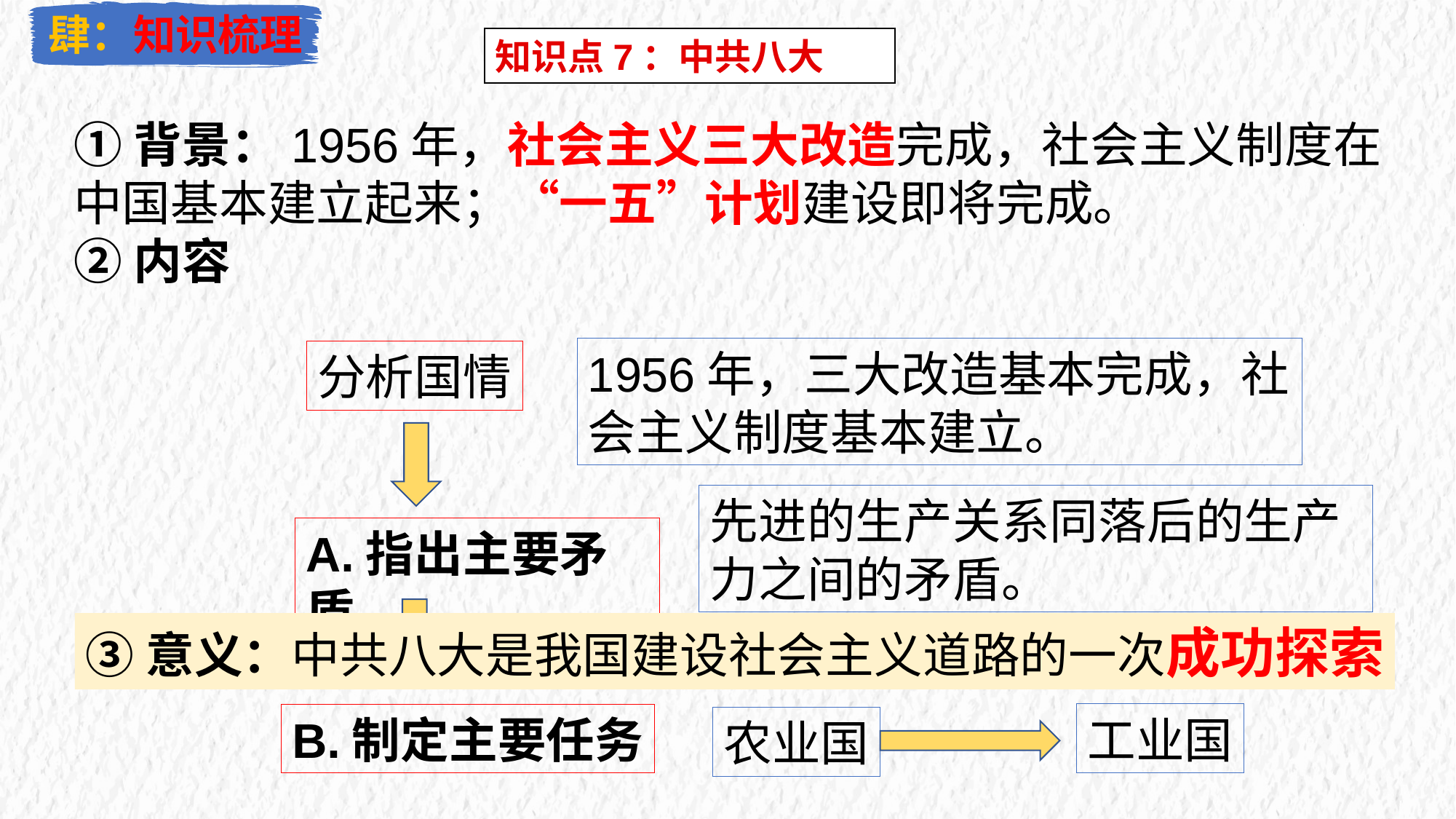

肆：知识梳理
知识点7：中共八大
①背景：1956年，社会主义三大改造完成，社会主义制度在中国基本建立起来；“一五”计划建设即将完成。
②内容
1956年，三大改造基本完成，社会主义制度基本建立。
分析国情

先进的生产关系同落后的生产力之间的矛盾。
A.指出主要矛盾

③意义：中共八大是我国建设社会主义道路的一次成功探索
工业国
B.制定主要任务
农业国